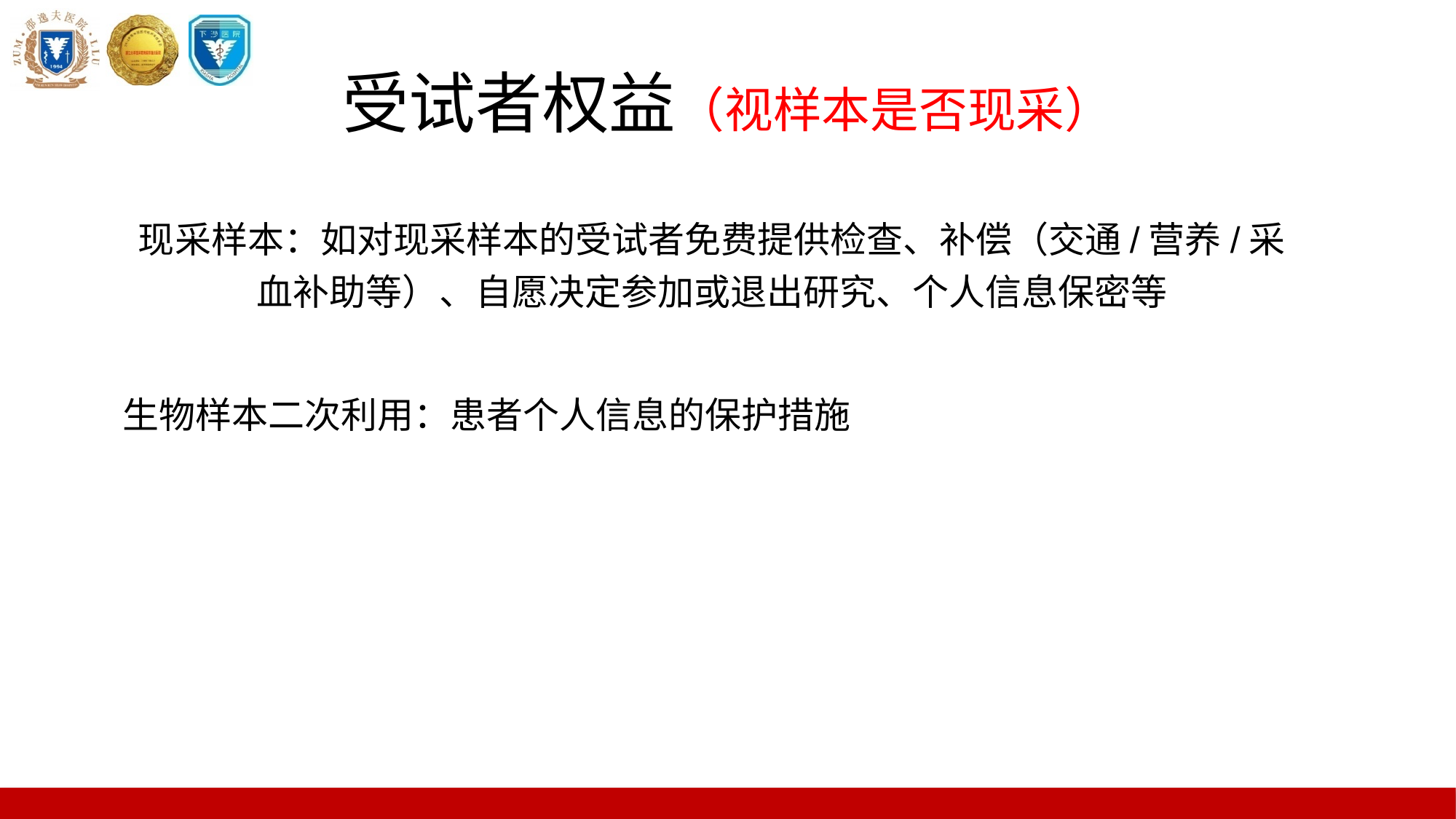

# 受试者权益（视样本是否现采）
现采样本：如对现采样本的受试者免费提供检查、补偿（交通/营养/采血补助等）、自愿决定参加或退出研究、个人信息保密等

生物样本二次利用：患者个人信息的保护措施